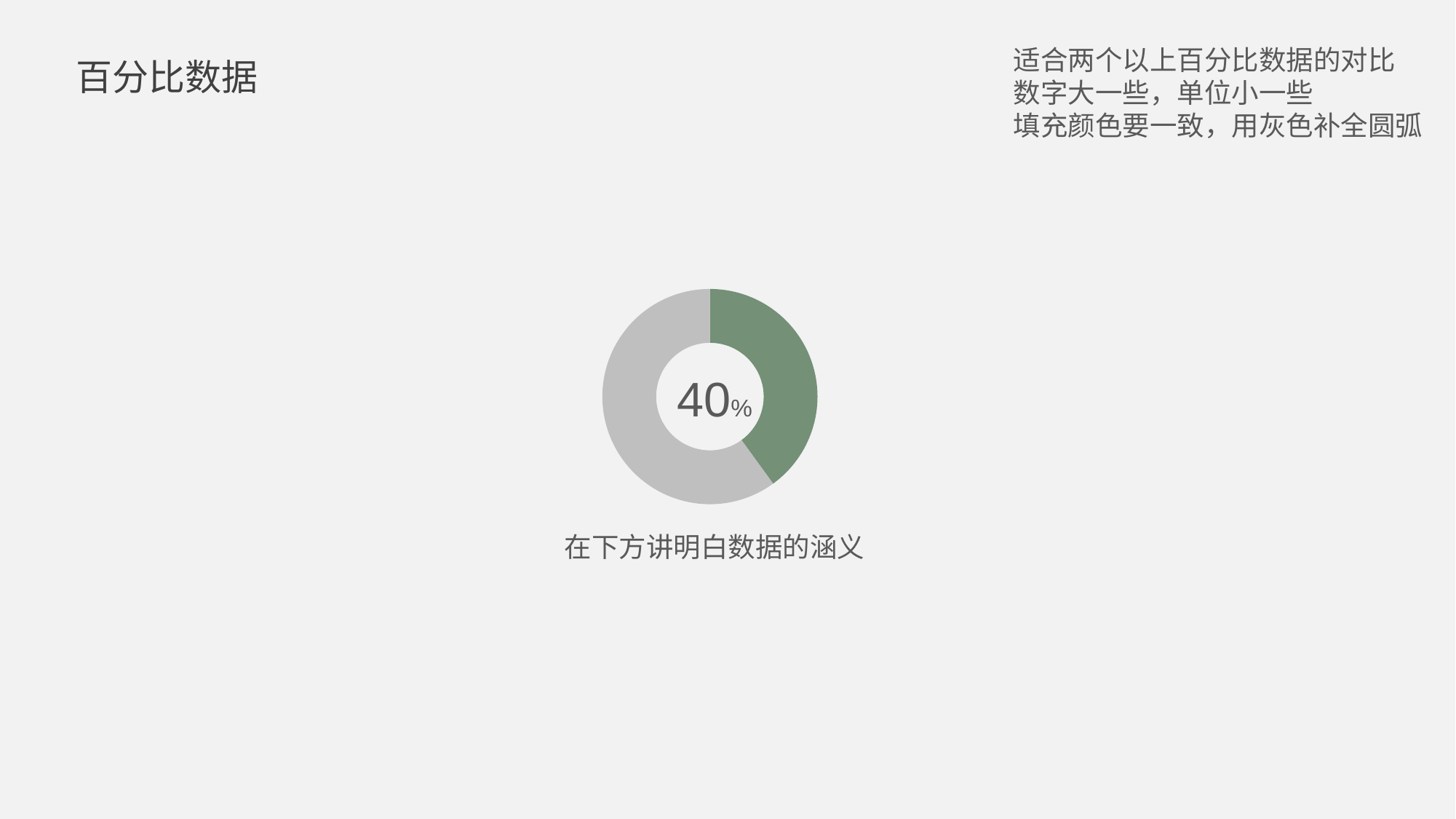

适合两个以上百分比数据的对比
数字大一些，单位小一些
填充颜色要一致，用灰色补全圆弧
百分比数据

### Chart

| Category | 销售额 |
|---|---|
| 第一季度 | 40.0 |
| 第二季度 | 60.0 |
| 第三季度 | None |
| 第四季度 | None |
40%
在下方讲明白数据的涵义